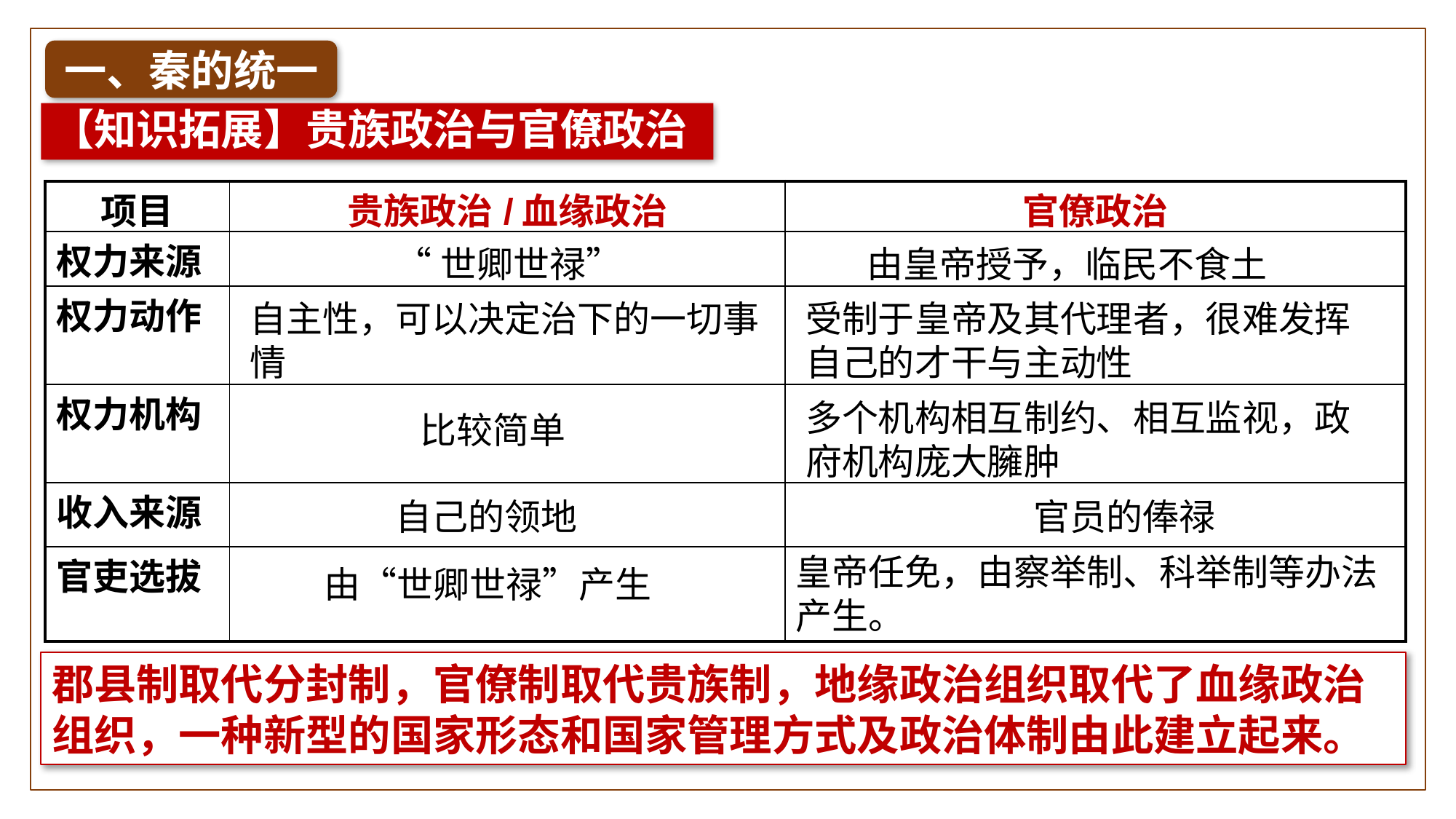

一、秦的统一
【知识拓展】贵族政治与官僚政治
| 项目 | 贵族政治/血缘政治 | 官僚政治 |
| --- | --- | --- |
| 权力来源 |  |  |
| 权力动作 |  |  |
| 权力机构 |  |  |
| 收入来源 |  |  |
| 官吏选拔 |  |  |
“世卿世禄”
由皇帝授予，临民不食土
自主性，可以决定治下的一切事情
受制于皇帝及其代理者，很难发挥自己的才干与主动性
多个机构相互制约、相互监视，政府机构庞大臃肿
比较简单
自己的领地
官员的俸禄
皇帝任免，由察举制、科举制等办法产生。
由“世卿世禄”产生
郡县制取代分封制，官僚制取代贵族制，地缘政治组织取代了血缘政治组织，一种新型的国家形态和国家管理方式及政治体制由此建立起来。